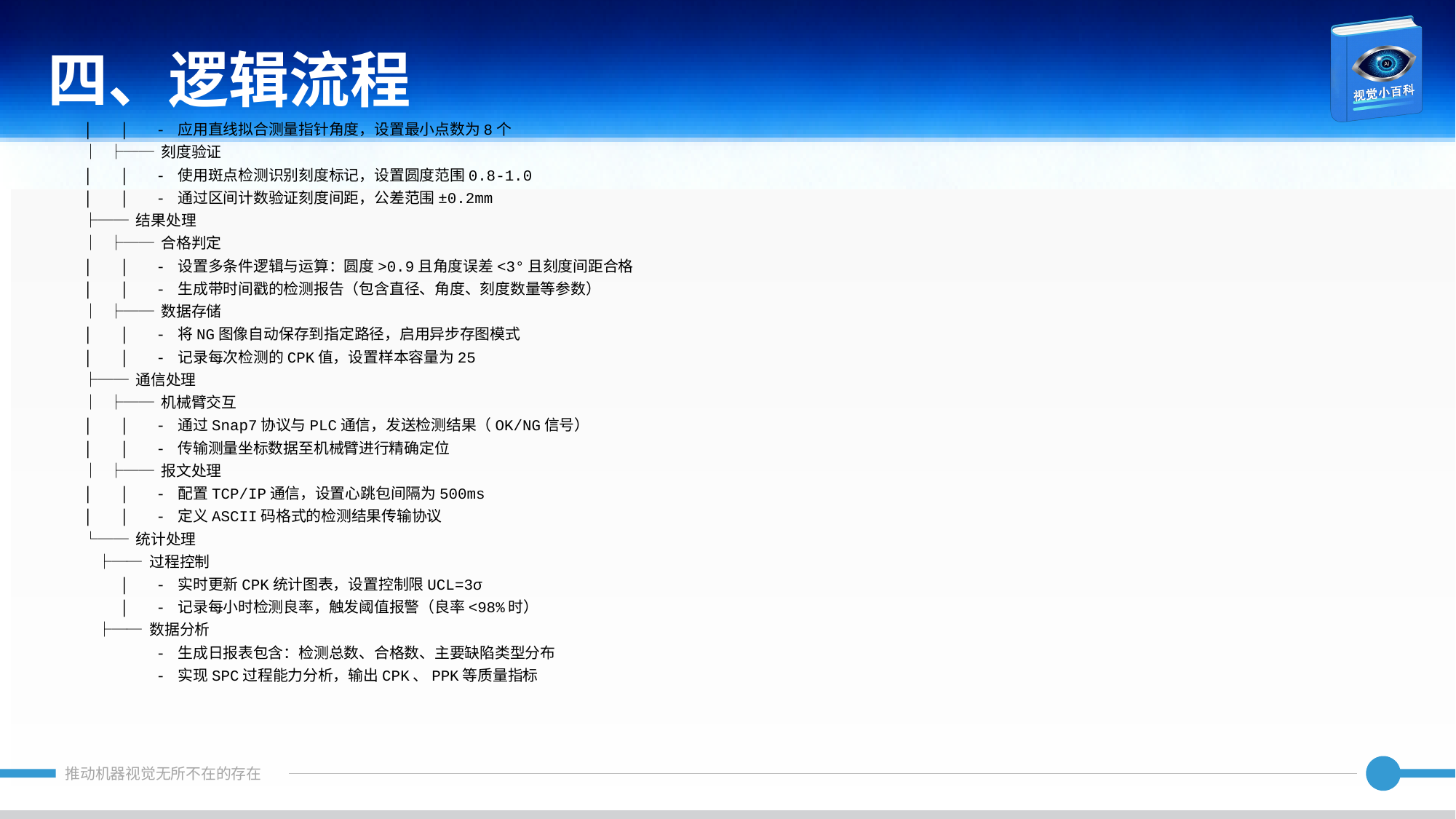

四、逻辑流程

│   │   - 应用直线拟合测量指针角度，设置最小点数为8个
│   ├── 刻度验证
│   │   - 使用斑点检测识别刻度标记，设置圆度范围0.8-1.0
│   │   - 通过区间计数验证刻度间距，公差范围±0.2mm
├── 结果处理
│   ├── 合格判定
│   │   - 设置多条件逻辑与运算：圆度>0.9且角度误差<3°且刻度间距合格
│   │   - 生成带时间戳的检测报告（包含直径、角度、刻度数量等参数）
│   ├── 数据存储
│   │   - 将NG图像自动保存到指定路径，启用异步存图模式
│   │   - 记录每次检测的CPK值，设置样本容量为25
├── 通信处理
│   ├── 机械臂交互
│   │   - 通过Snap7协议与PLC通信，发送检测结果（OK/NG信号）
│   │   - 传输测量坐标数据至机械臂进行精确定位
│   ├── 报文处理
│   │   - 配置TCP/IP通信，设置心跳包间隔为500ms
│   │   - 定义ASCII码格式的检测结果传输协议
└── 统计处理
    ├── 过程控制
    │   - 实时更新CPK统计图表，设置控制限UCL=3σ
    │   - 记录每小时检测良率，触发阈值报警（良率<98%时）
    ├── 数据分析
        - 生成日报表包含：检测总数、合格数、主要缺陷类型分布
        - 实现SPC过程能力分析，输出CPK、PPK等质量指标
10